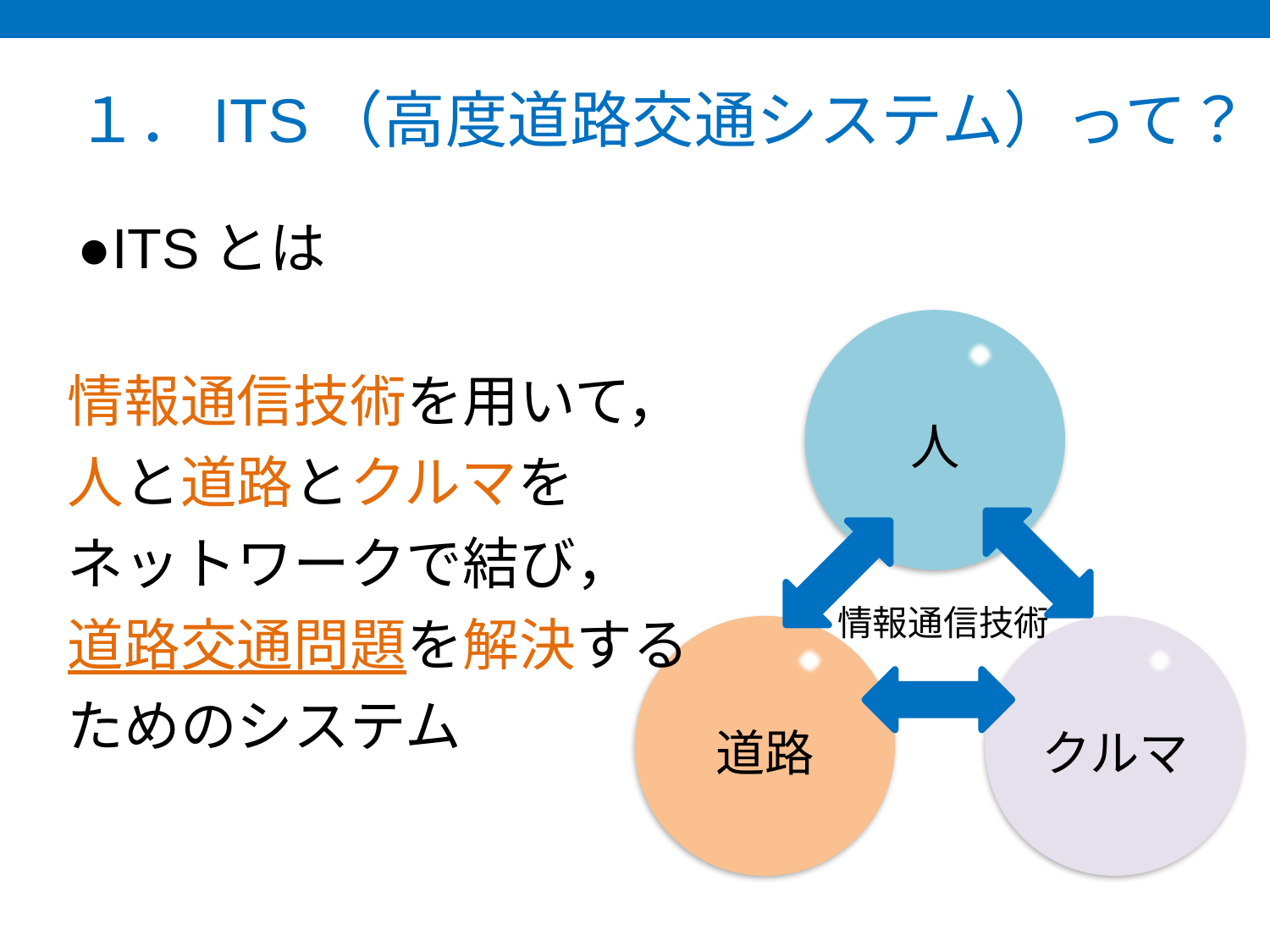

１．ITS（高度道路交通システム）って？
●ITSとは

情報通信技術を用いて，
人と道路とクルマを
ネットワークで結び，
道路交通問題を解決する
ためのシステム
人

情報通信技術

道路
クルマ